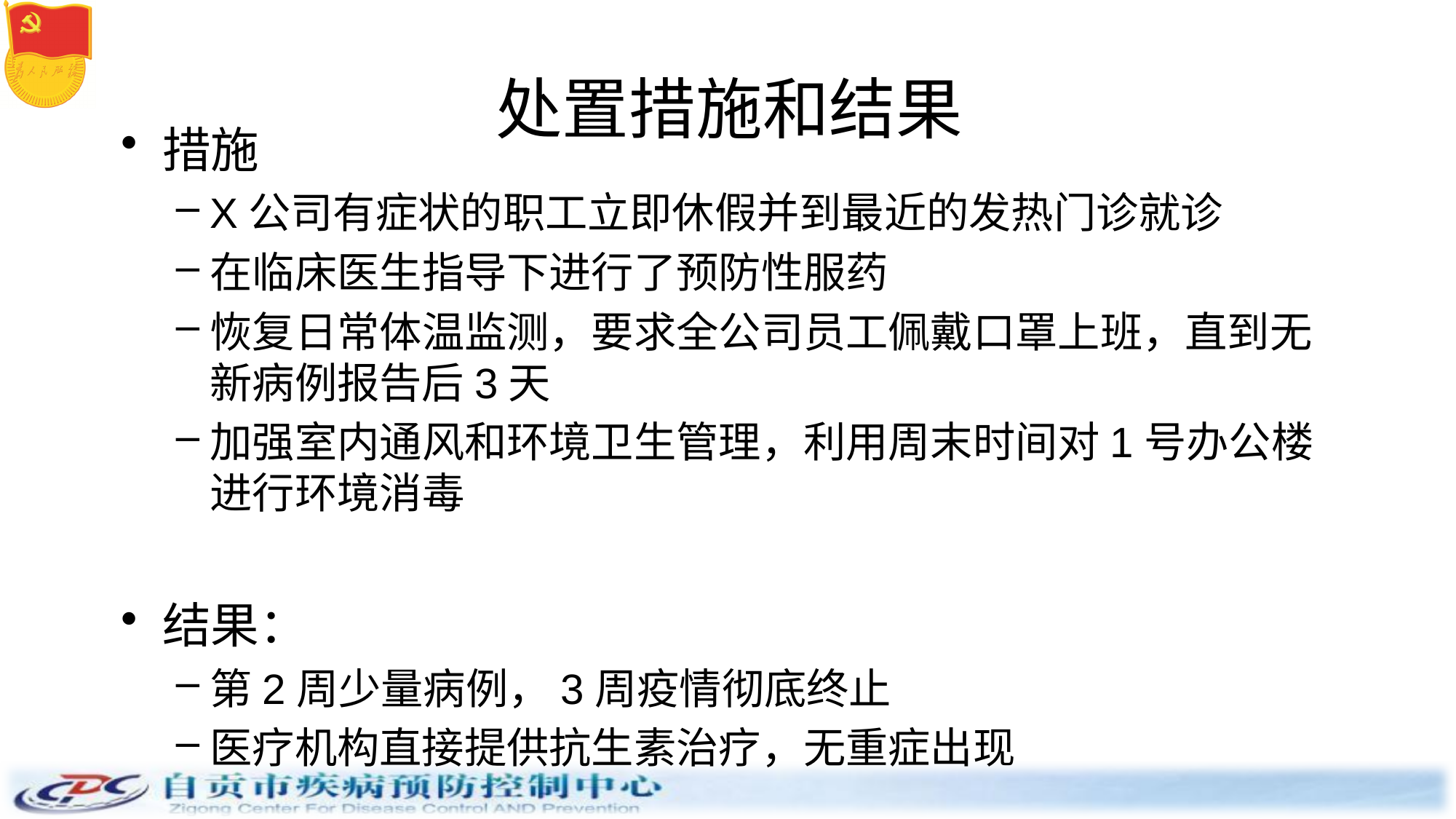

# 处置措施和结果
措施
X公司有症状的职工立即休假并到最近的发热门诊就诊
在临床医生指导下进行了预防性服药
恢复日常体温监测，要求全公司员工佩戴口罩上班，直到无新病例报告后3天
加强室内通风和环境卫生管理，利用周末时间对1号办公楼进行环境消毒

结果：
第2周少量病例，3周疫情彻底终止
医疗机构直接提供抗生素治疗，无重症出现